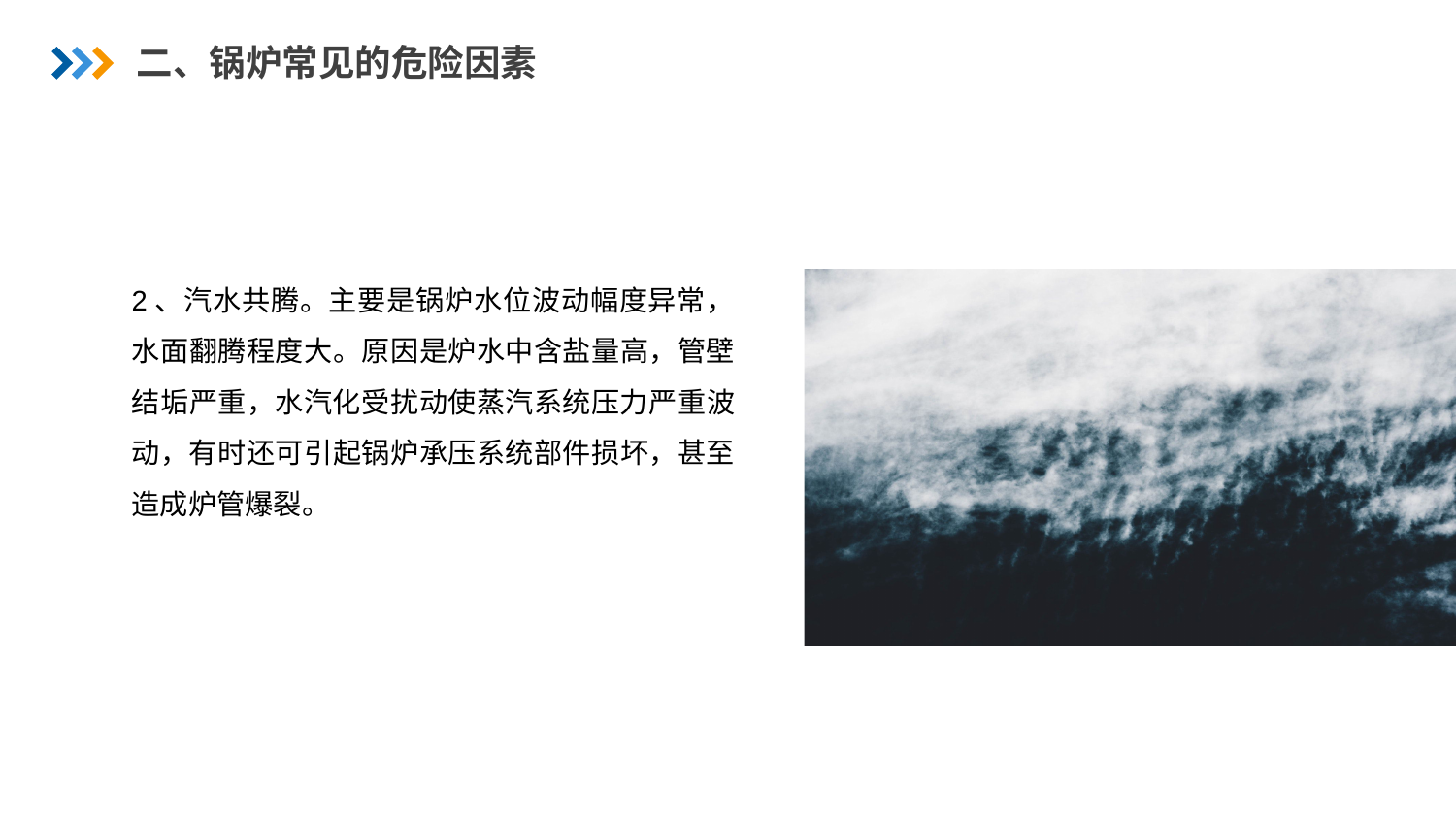

二、锅炉常见的危险因素
2、汽水共腾。主要是锅炉水位波动幅度异常，水面翻腾程度大。原因是炉水中含盐量高，管壁结垢严重，水汽化受扰动使蒸汽系统压力严重波动，有时还可引起锅炉承压系统部件损坏，甚至造成炉管爆裂。